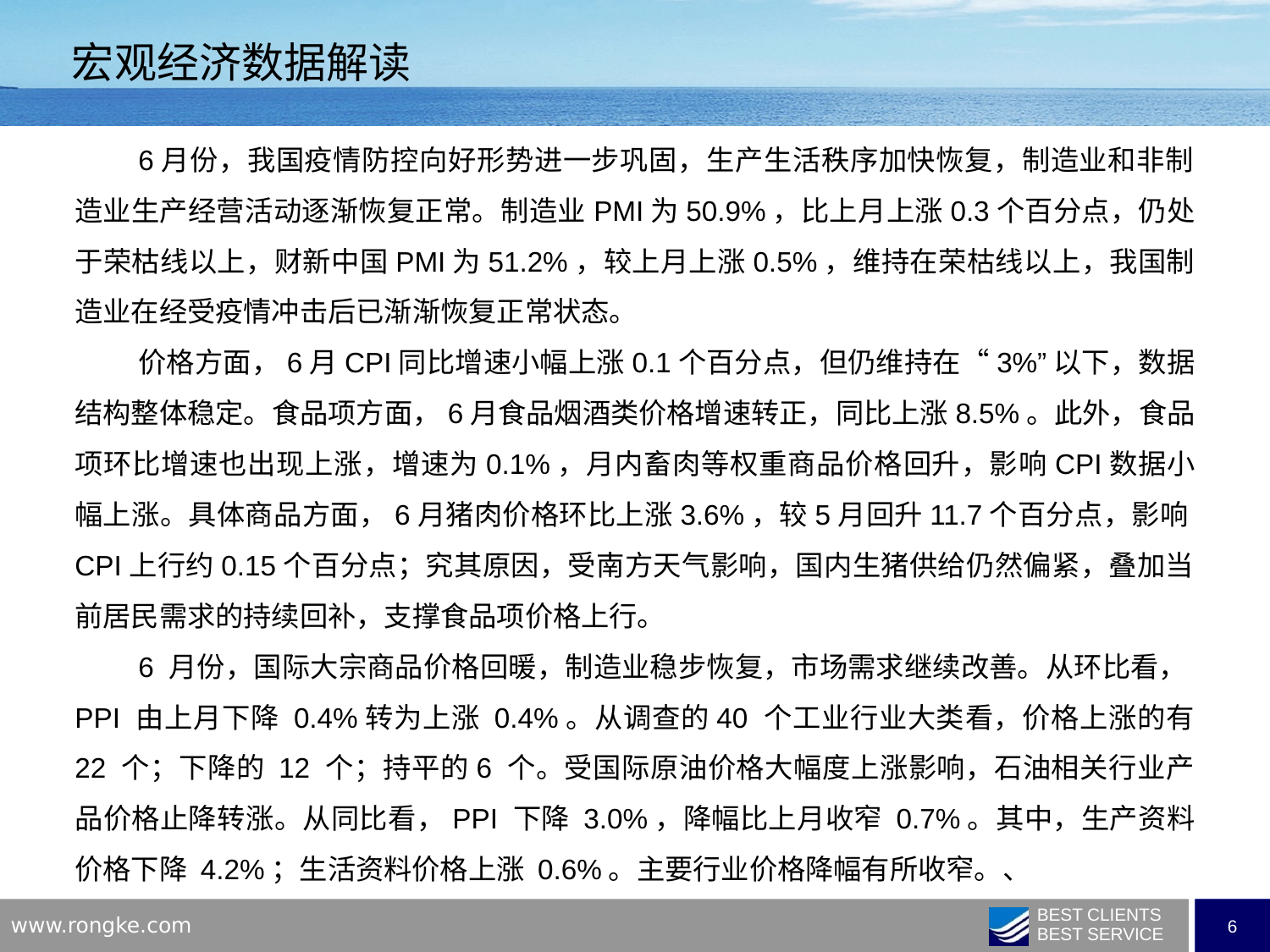

宏观经济数据解读
6月份，我国疫情防控向好形势进一步巩固，生产生活秩序加快恢复，制造业和非制造业生产经营活动逐渐恢复正常。制造业PMI为50.9%，比上月上涨0.3个百分点，仍处于荣枯线以上，财新中国PMI为51.2%，较上月上涨0.5%，维持在荣枯线以上，我国制造业在经受疫情冲击后已渐渐恢复正常状态。
价格方面，6月CPI同比增速小幅上涨0.1个百分点，但仍维持在“3%”以下，数据结构整体稳定。食品项方面，6月食品烟酒类价格增速转正，同比上涨8.5%。此外，食品项环比增速也出现上涨，增速为0.1%，月内畜肉等权重商品价格回升，影响CPI数据小幅上涨。具体商品方面，6月猪肉价格环比上涨3.6%，较5月回升11.7个百分点，影响CPI上行约0.15个百分点；究其原因，受南方天气影响，国内生猪供给仍然偏紧，叠加当前居民需求的持续回补，支撑食品项价格上行。
6 月份，国际大宗商品价格回暖，制造业稳步恢复，市场需求继续改善。从环比看，PPI 由上月下降 0.4%转为上涨 0.4%。从调查的40 个工业行业大类看，价格上涨的有 22 个；下降的 12 个；持平的6 个。受国际原油价格大幅度上涨影响，石油相关行业产品价格止降转涨。从同比看，PPI 下降 3.0%，降幅比上月收窄 0.7%。其中，生产资料价格下降 4.2%；生活资料价格上涨 0.6%。主要行业价格降幅有所收窄。、